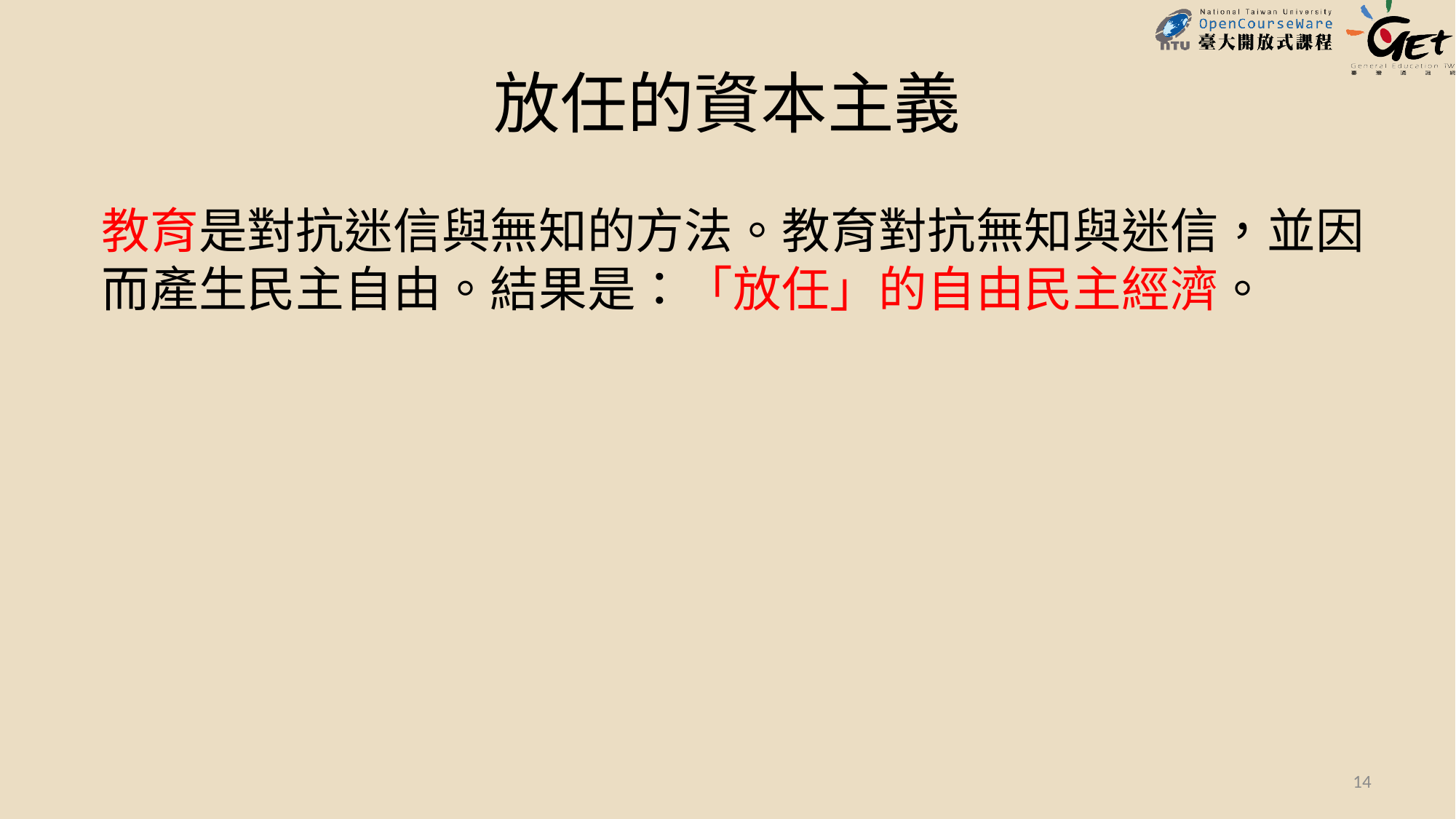

放任的資本主義
教育是對抗迷信與無知的方法。教育對抗無知與迷信，並因而產生民主自由。結果是：「放任」的自由民主經濟。
14